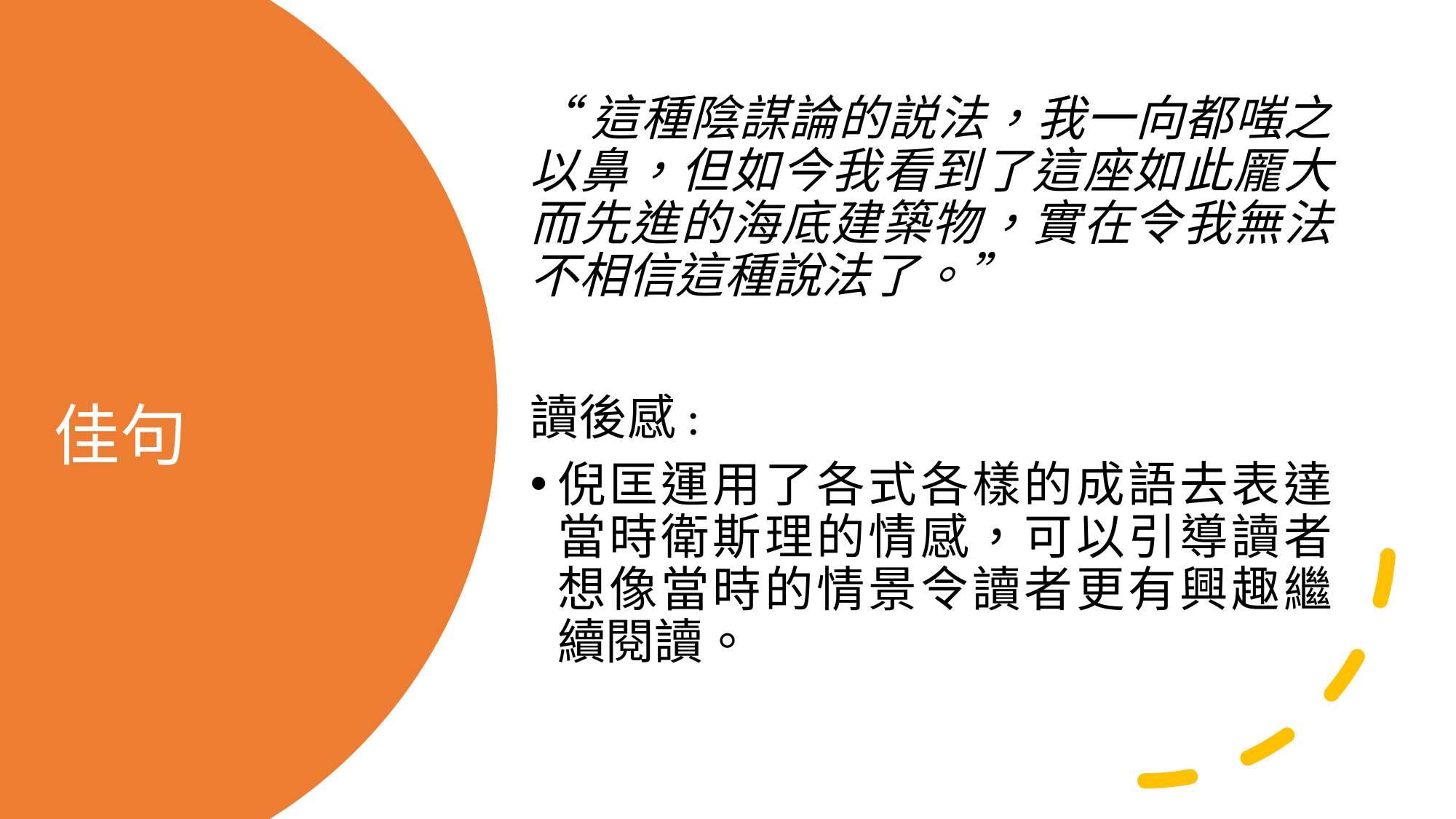

“這種陰謀論的説法，我一向都嗤之以鼻，但如今我看到了這座如此龎大而先進的海底建築物，實在令我無法不相信這種說法了。”

讀後感:
倪匡運用了各式各樣的成語去表達當時衛斯理的情感，可以引導讀者想像當時的情景令讀者更有興趣繼續閱讀。
# 佳句